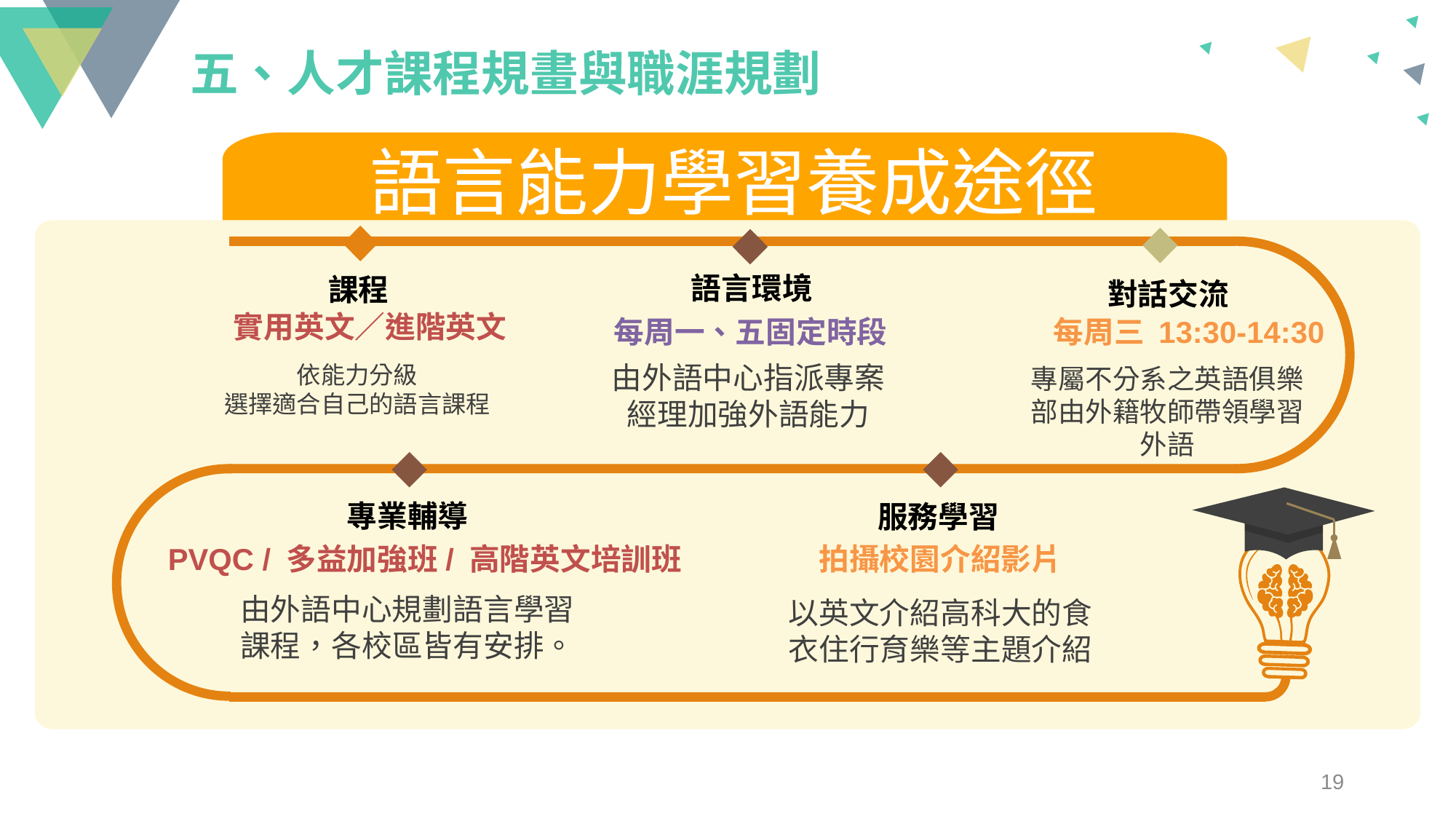

五、人才課程規畫與職涯規劃
語言能力學習養成途徑

語言環境
每周一、五固定時段
由外語中心指派專案經理加強外語能力
課程
實用英文／進階英文
依能力分級
選擇適合自己的語言課程
對話交流
每周三 13:30-14:30
專屬不分系之英語俱樂部由外籍牧師帶領學習外語

專業輔導
PVQC / 多益加強班/ 高階英文培訓班
由外語中心規劃語言學習課程，各校區皆有安排。
服務學習
拍攝校園介紹影片
以英文介紹高科大的食衣住行育樂等主題介紹

19